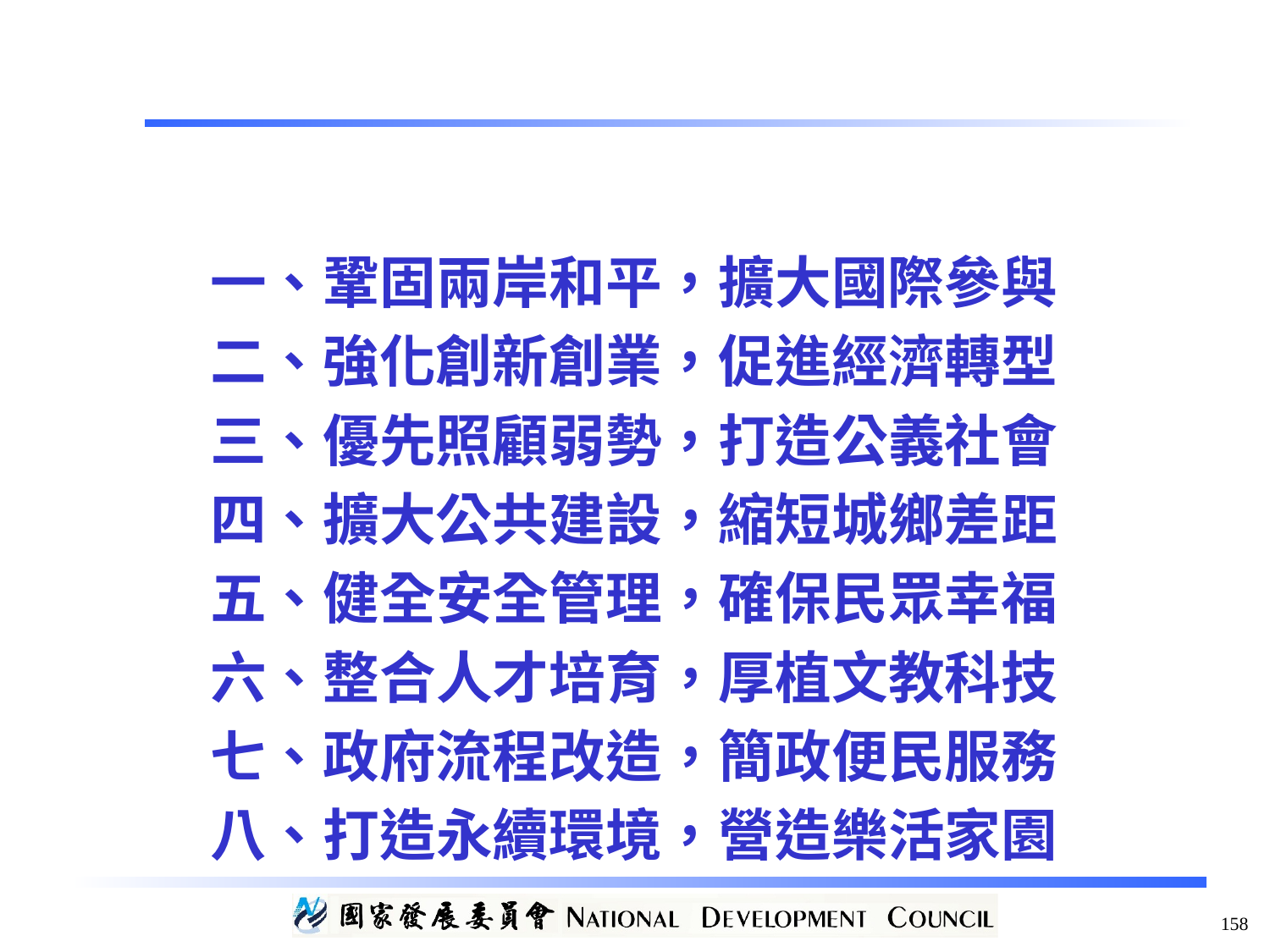

施政成果綜覽

一、鞏固兩岸和平，擴大國際參與
二、強化創新創業，促進經濟轉型
三、優先照顧弱勢，打造公義社會
四、擴大公共建設，縮短城鄉差距
五、健全安全管理，確保民眾幸福
六、整合人才培育，厚植文教科技
七、政府流程改造，簡政便民服務
八、打造永續環境，營造樂活家園
158